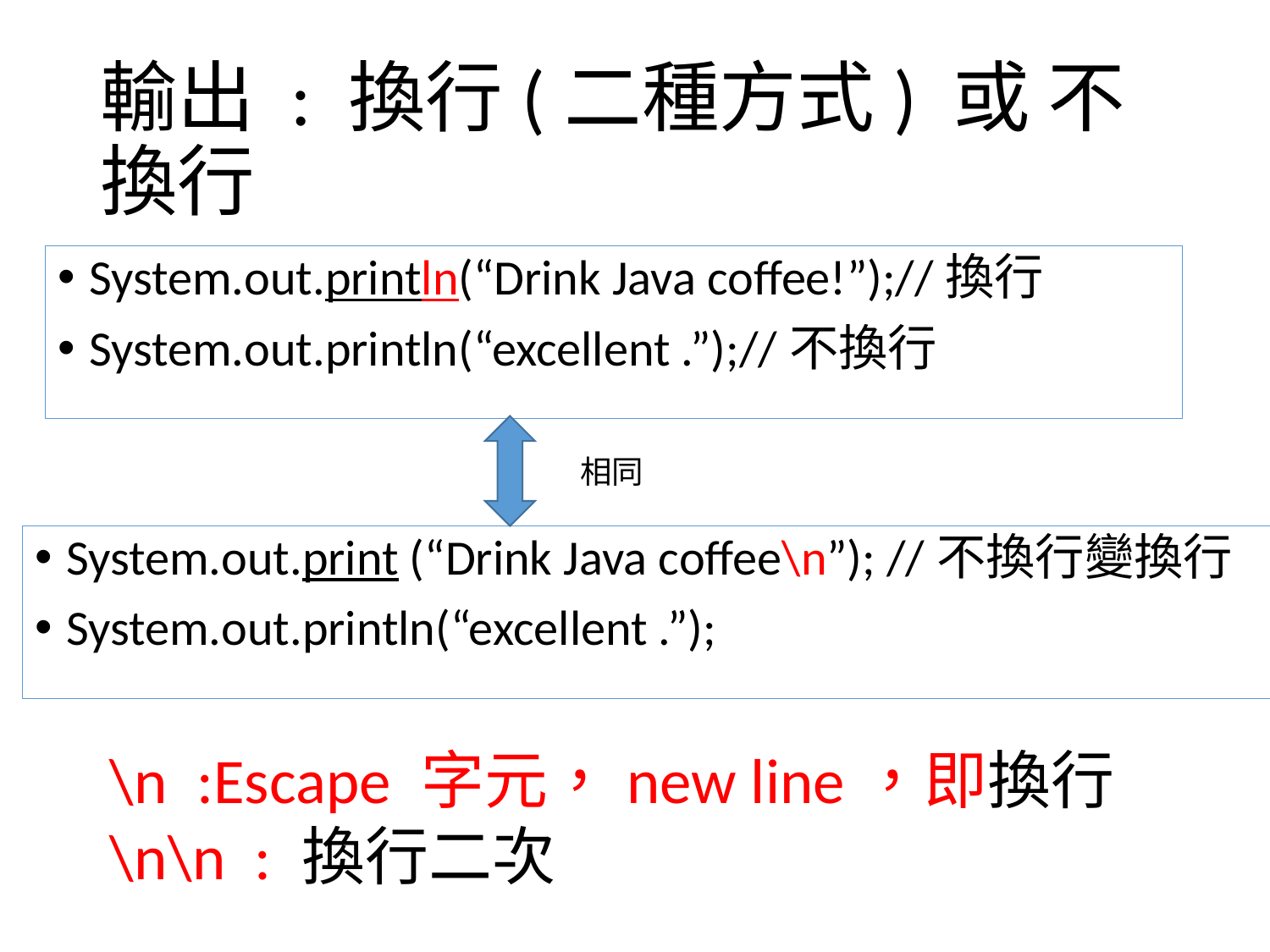

# 輸出 : 換行(二種方式) 或 不換行
System.out.println(“Drink Java coffee!”);//換行
System.out.println(“excellent .”);//不換行

相同
System.out.print (“Drink Java coffee\n”); //不換行變換行
System.out.println(“excellent .”);
\n  :Escape 字元，new line，即換行
\n\n  : 換行二次